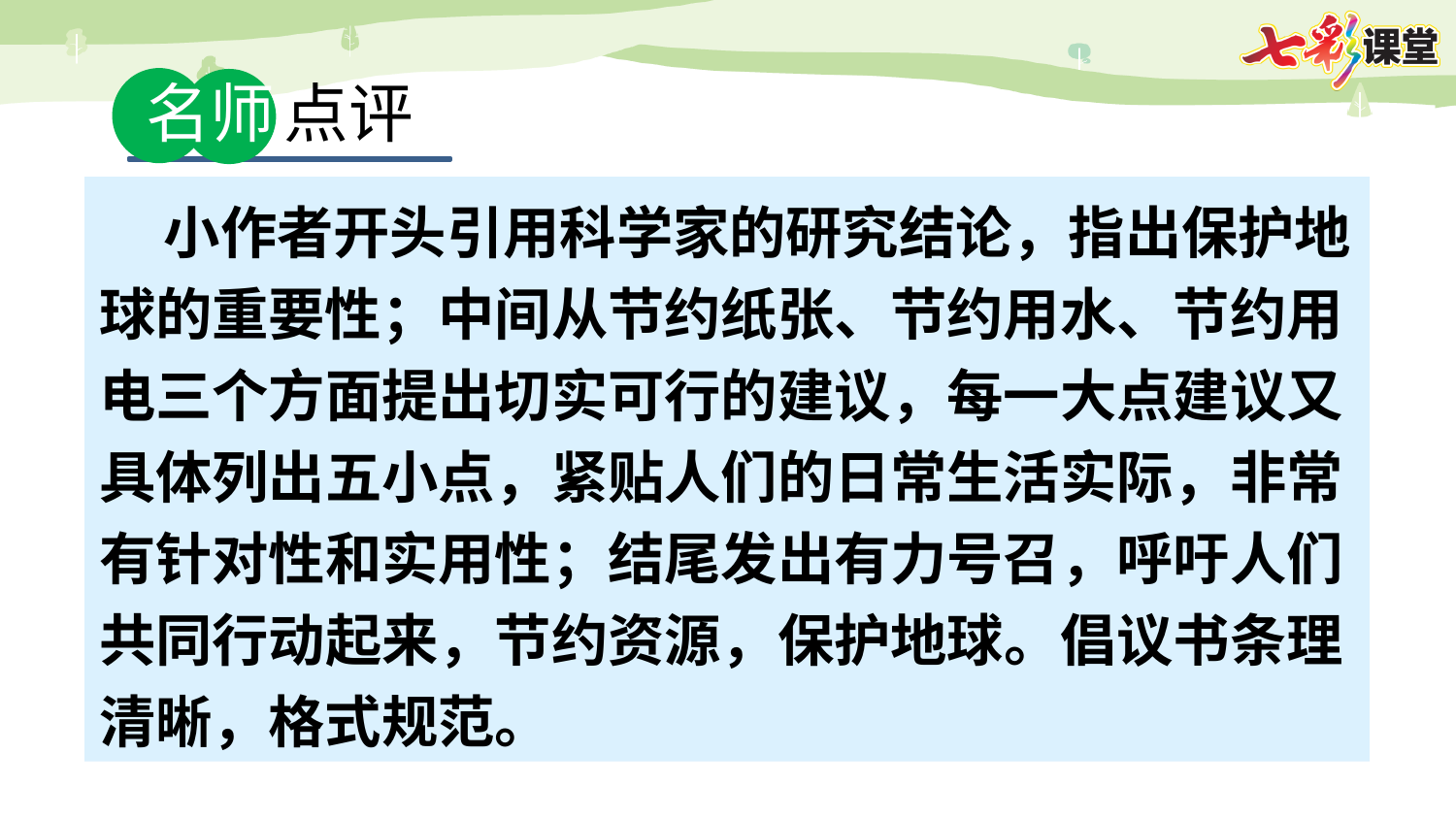

名师 点评

    小作者开头引用科学家的研究结论，指出保护地球的重要性；中间从节约纸张、节约用水、节约用电三个方面提出切实可行的建议，每一大点建议又具体列出五小点，紧贴人们的日常生活实际，非常有针对性和实用性；结尾发出有力号召，呼吁人们共同行动起来，节约资源，保护地球。倡议书条理清晰，格式规范。